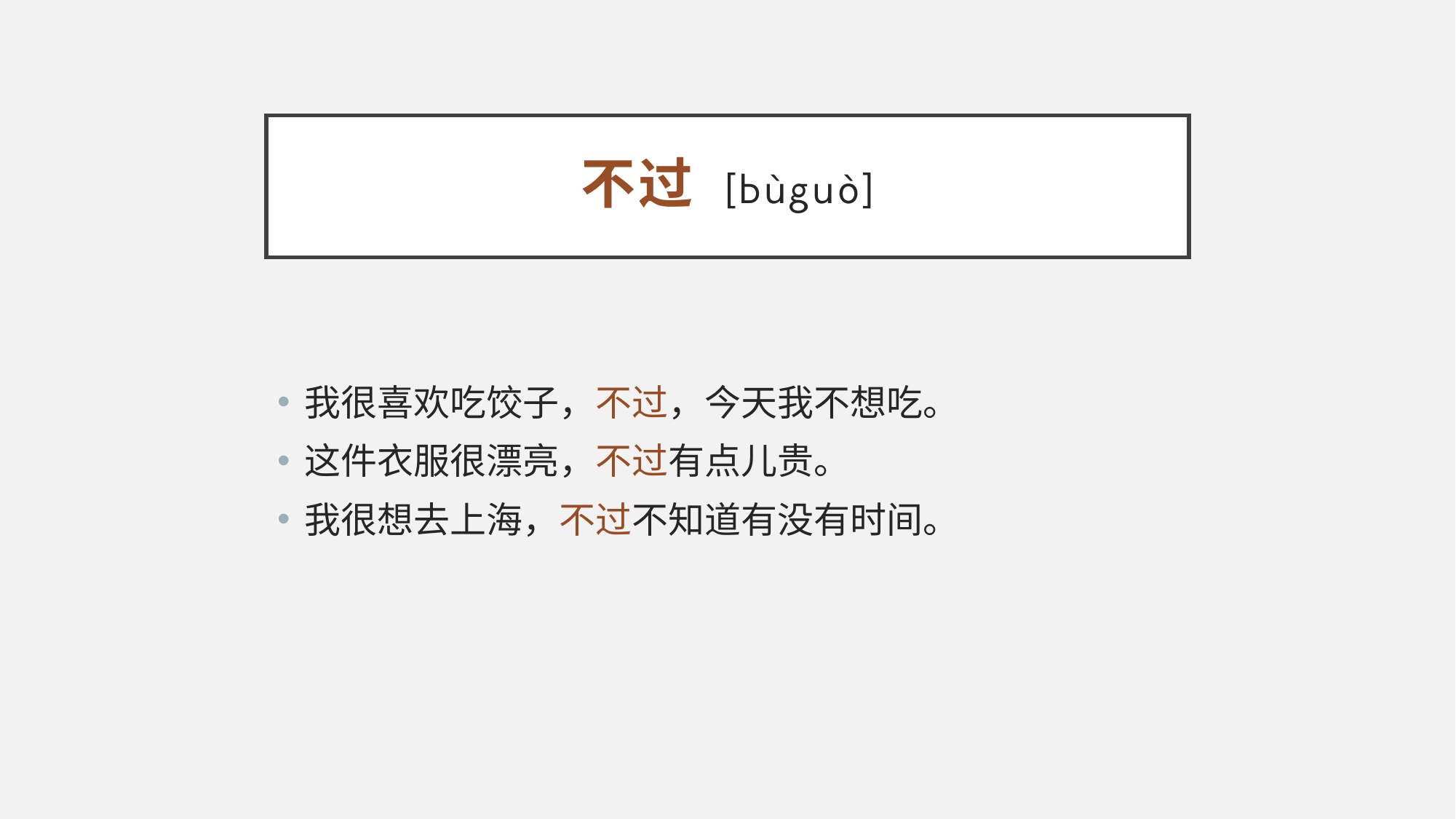

# 不过 [bùguò]

我很喜欢吃饺子，不过，今天我不想吃。
这件衣服很漂亮，不过有点儿贵。
我很想去上海，不过不知道有没有时间。